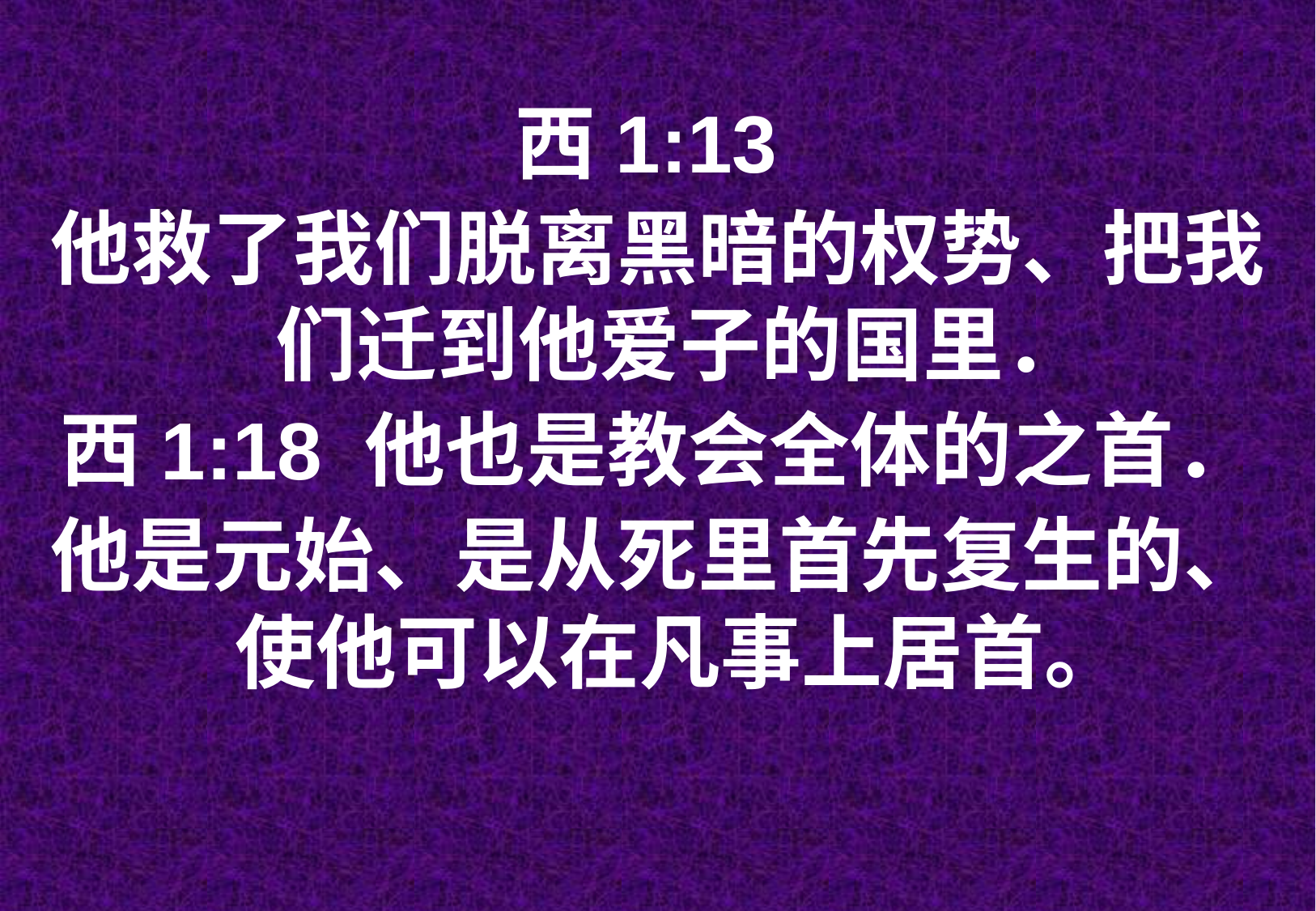

西1:13
他救了我们脱离黑暗的权势、把我们迁到他爱子的国里．
西1:18 他也是教会全体的之首．
他是元始、是从死里首先复生的、使他可以在凡事上居首。